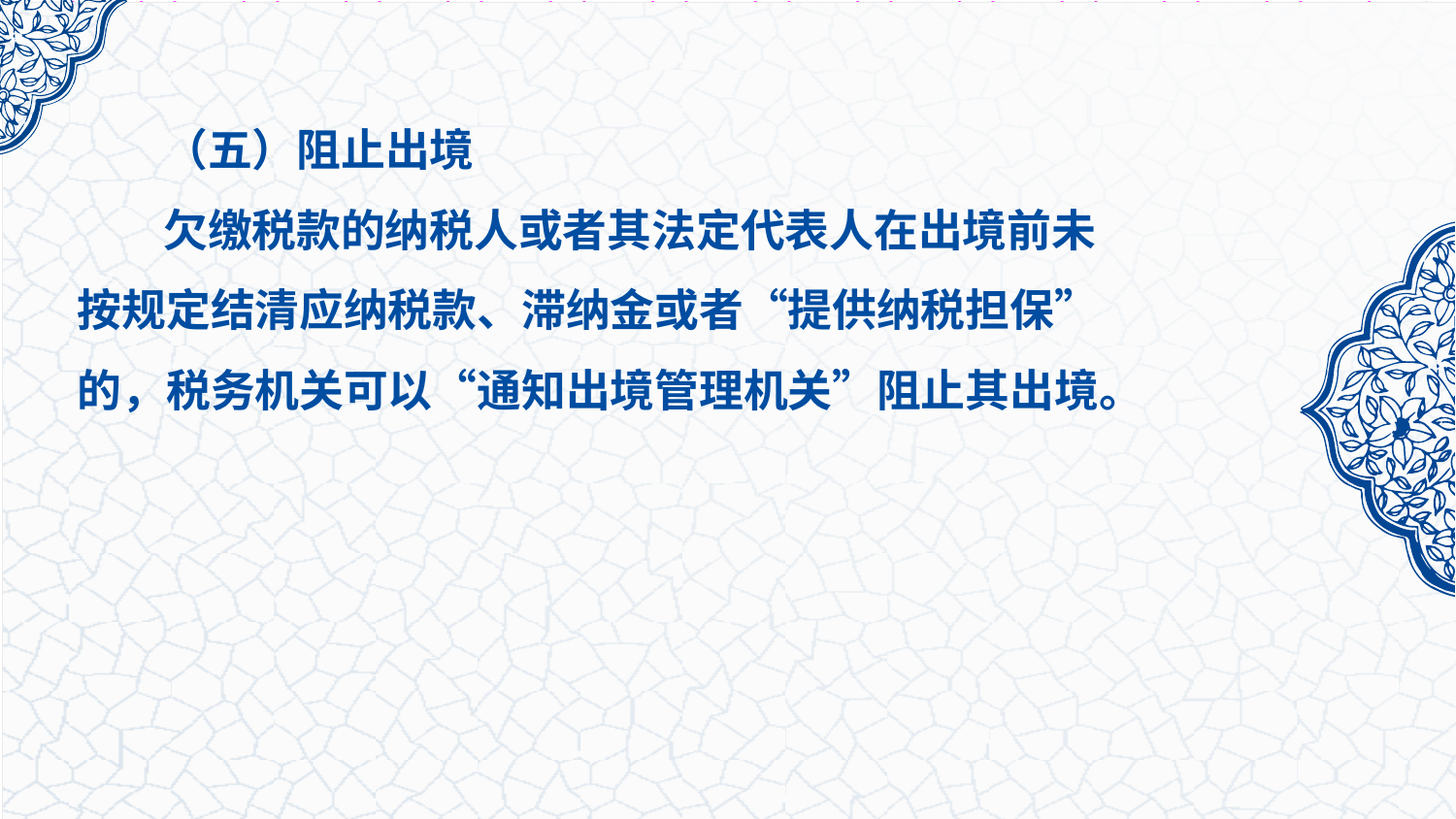

（五）阻止出境
欠缴税款的纳税人或者其法定代表人在出境前未按规定结清应纳税款、滞纳金或者“提供纳税担保”的，税务机关可以“通知出境管理机关”阻止其出境。